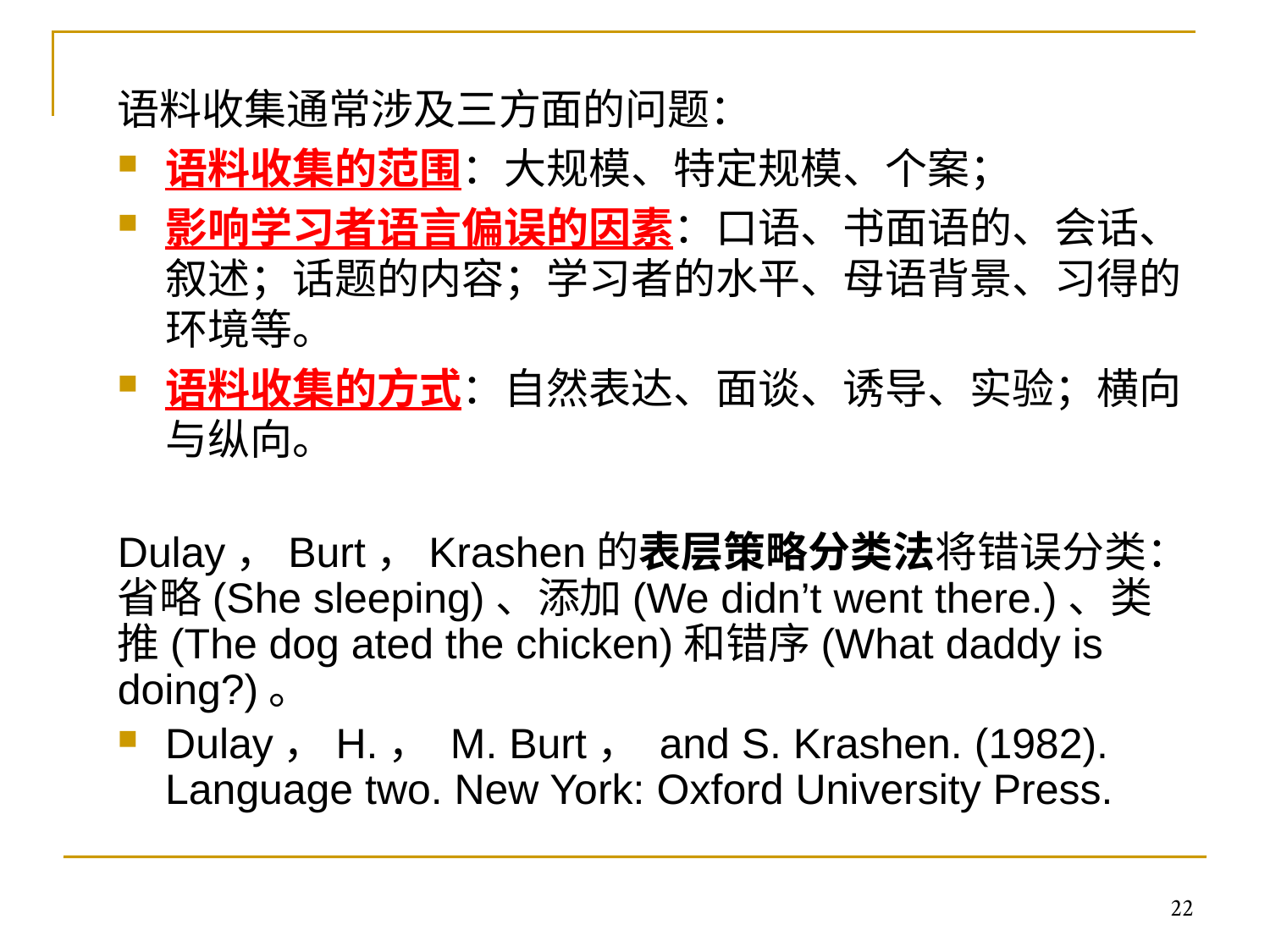

语料收集通常涉及三方面的问题：
语料收集的范围：大规模、特定规模、个案；
影响学习者语言偏误的因素：口语、书面语的、会话、叙述；话题的内容；学习者的水平、母语背景、习得的环境等。
语料收集的方式：自然表达、面谈、诱导、实验；横向与纵向。

Dulay，Burt，Krashen的表层策略分类法将错误分类：省略(She sleeping)、添加(We didn’t went there.)、类推(The dog ated the chicken)和错序(What daddy is doing?)。
Dulay，H.， M. Burt， and S. Krashen. (1982). Language two. New York: Oxford University Press.

22